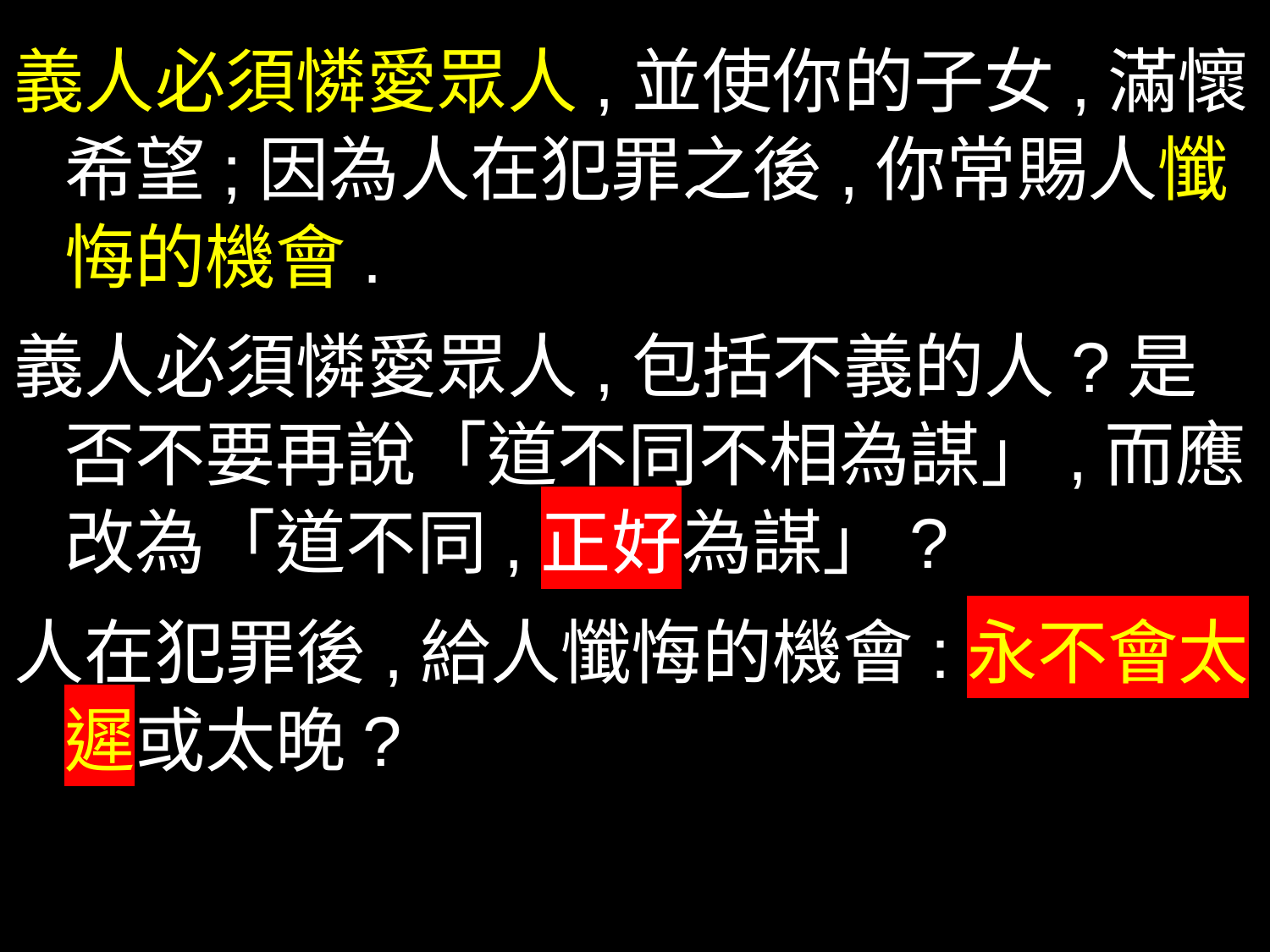

義人必須憐愛眾人,並使你的子女,滿懷希望;因為人在犯罪之後,你常賜人懺悔的機會.
義人必須憐愛眾人,包括不義的人?是否不要再說「道不同不相為謀」,而應改為「道不同,正好為謀」?
人在犯罪後,給人懺悔的機會:永不會太遲或太晚?